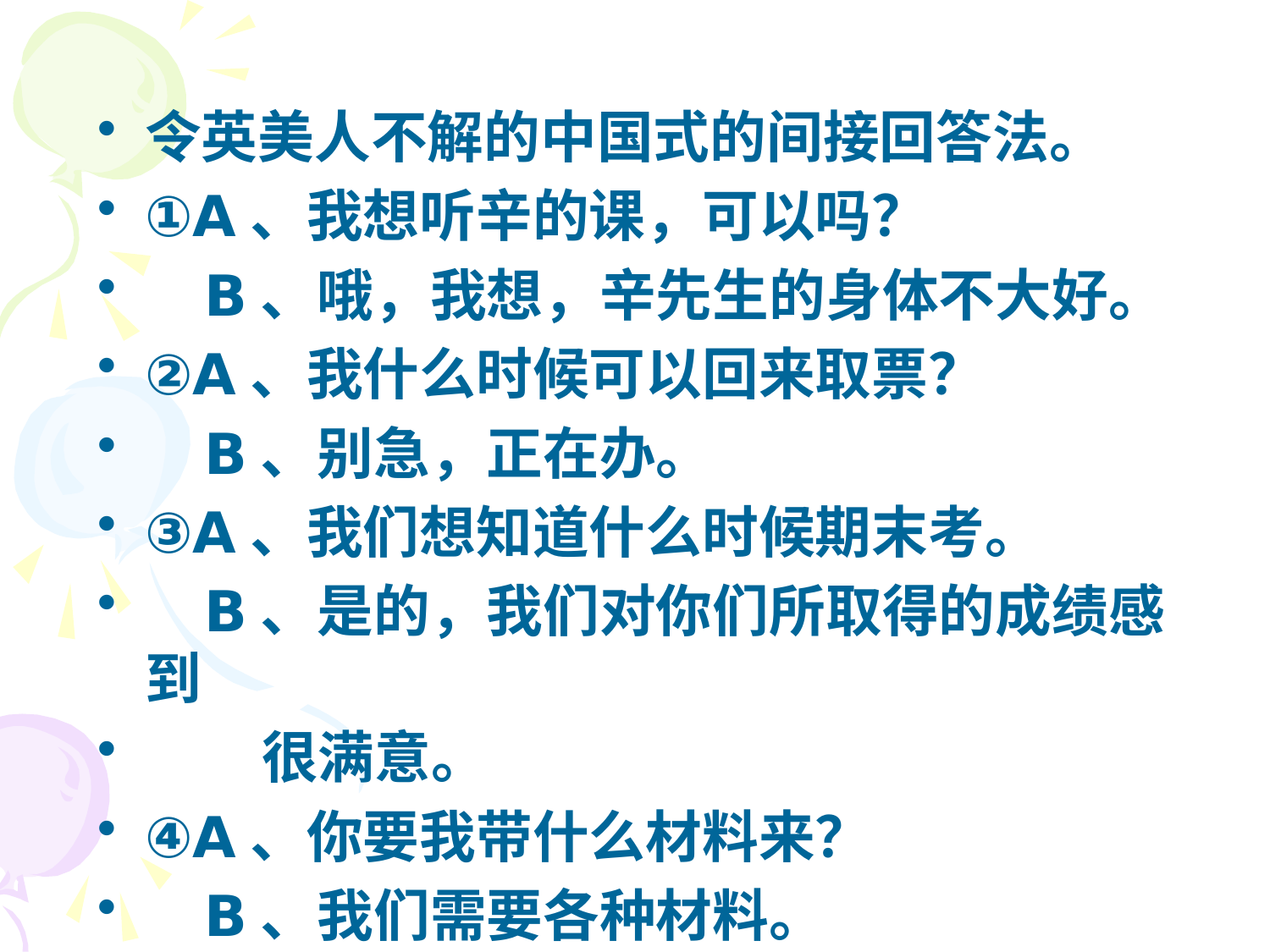

令英美人不解的中国式的间接回答法。
①A、我想听辛的课，可以吗？
   B、哦，我想，辛先生的身体不大好。
②A、我什么时候可以回来取票？
   B、别急，正在办。
③A、我们想知道什么时候期末考。
   B、是的，我们对你们所取得的成绩感到
        很满意。
④A、你要我带什么材料来？
   B、我们需要各种材料。